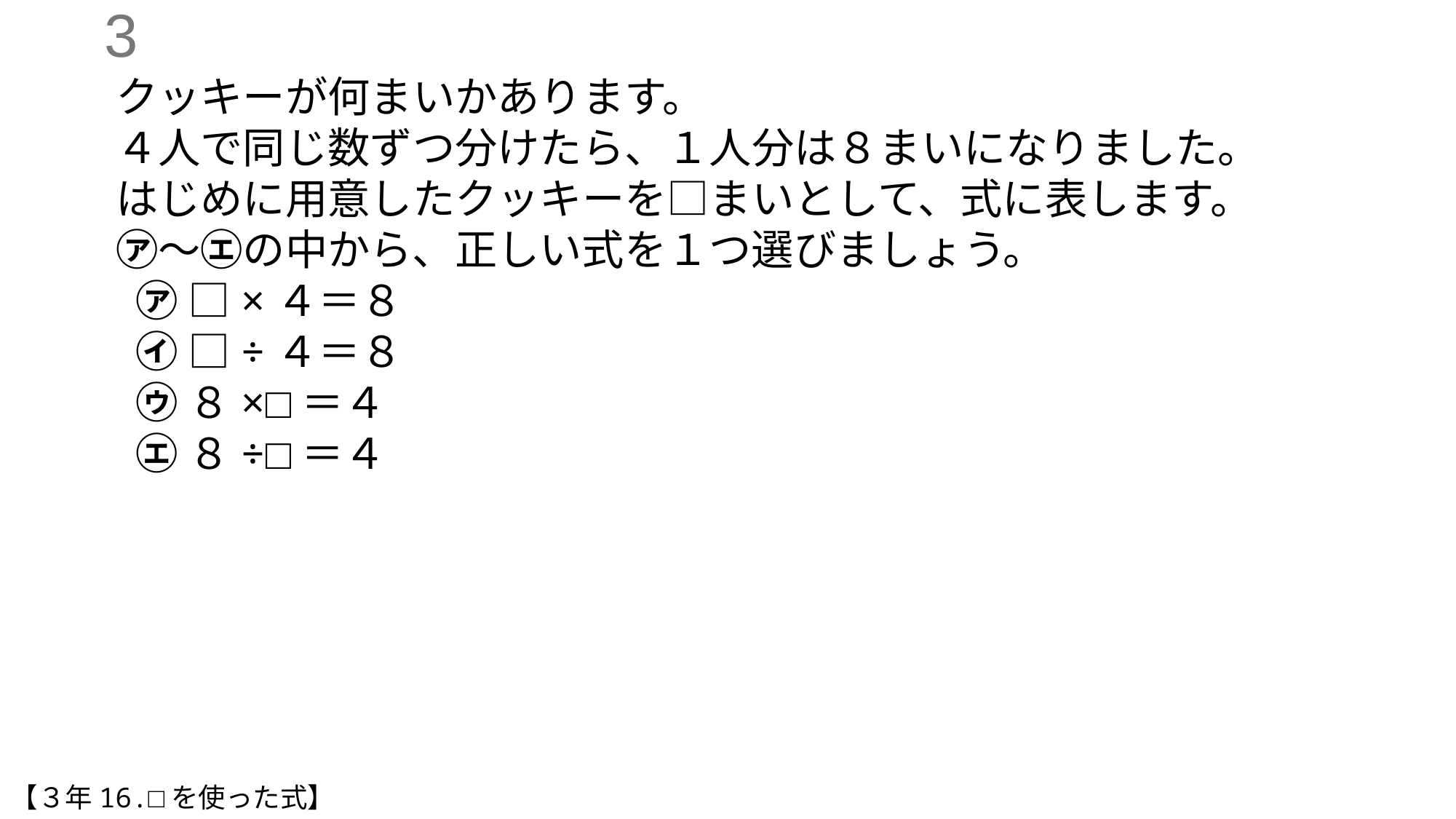

3
クッキーが何まいかあります。
４人で同じ数ずつ分けたら、１人分は８まいになりました。
はじめに用意したクッキーを□まいとして、式に表します。
㋐～㋓の中から、正しい式を１つ選びましょう。
 ㋐ □×４＝８
 ㋑ □÷４＝８
 ㋒ ８×□＝４
 ㋓ ８÷□＝４
【３年16.□を使った式】